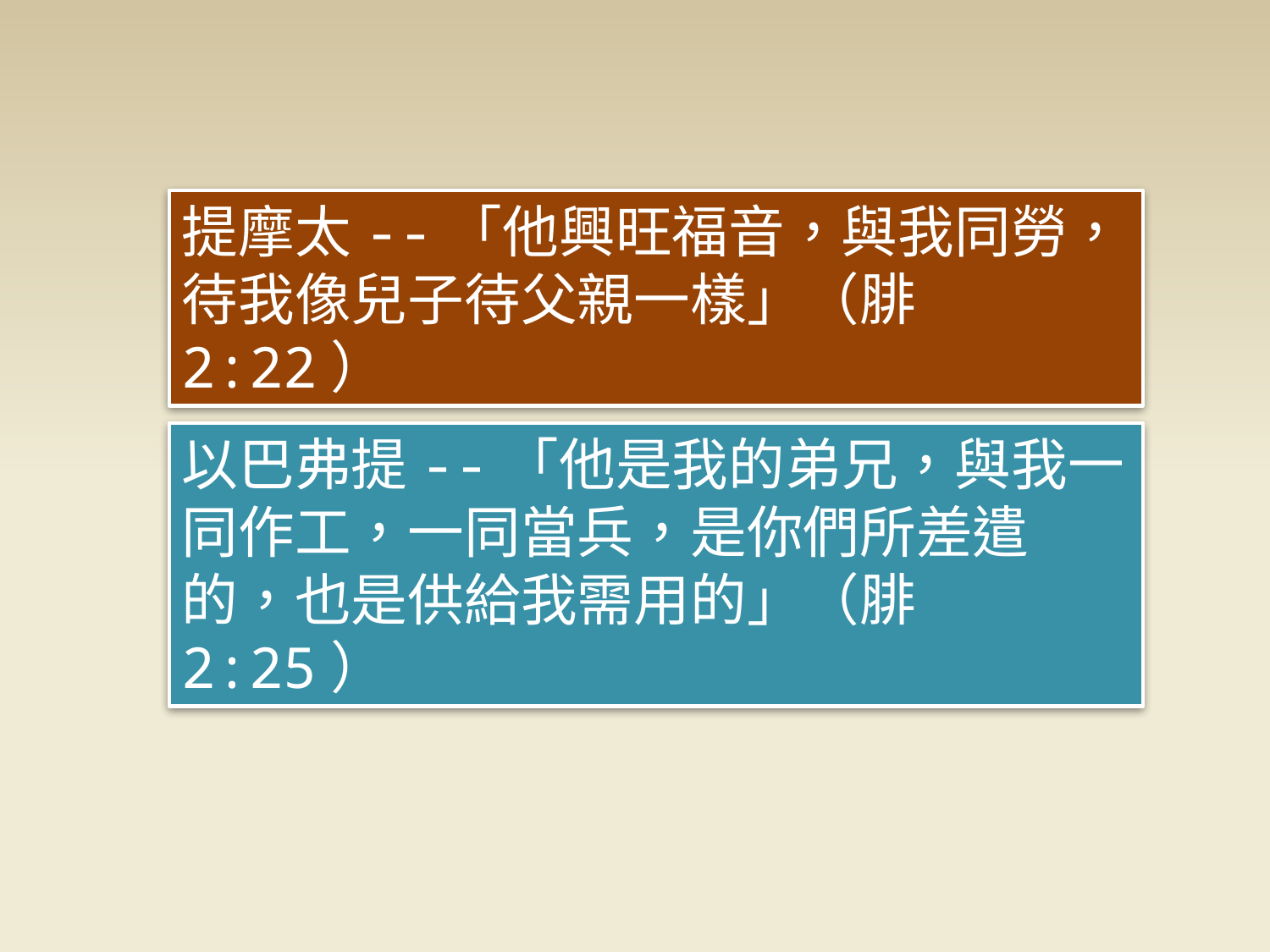

提摩太--「他興旺福音，與我同勞，待我像兒子待父親一樣」（腓2:22）
以巴弗提--「他是我的弟兄，與我一同作工，一同當兵，是你們所差遣的，也是供給我需用的」（腓2:25）